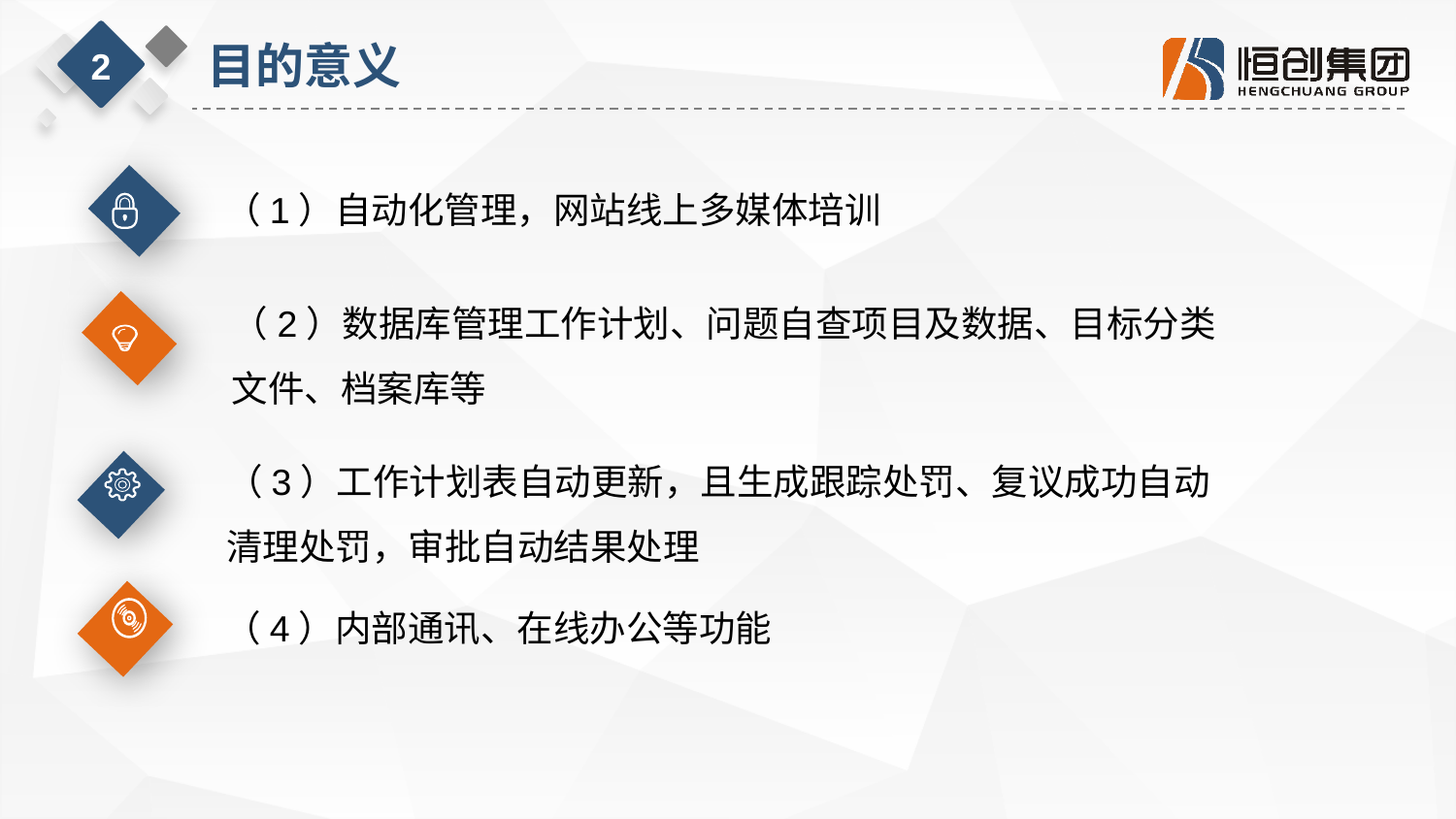

目的意义

2

（1）自动化管理，网站线上多媒体培训

（2）数据库管理工作计划、问题自查项目及数据、目标分类文件、档案库等

（3）工作计划表自动更新，且生成跟踪处罚、复议成功自动清理处罚，审批自动结果处理

（4）内部通讯、在线办公等功能